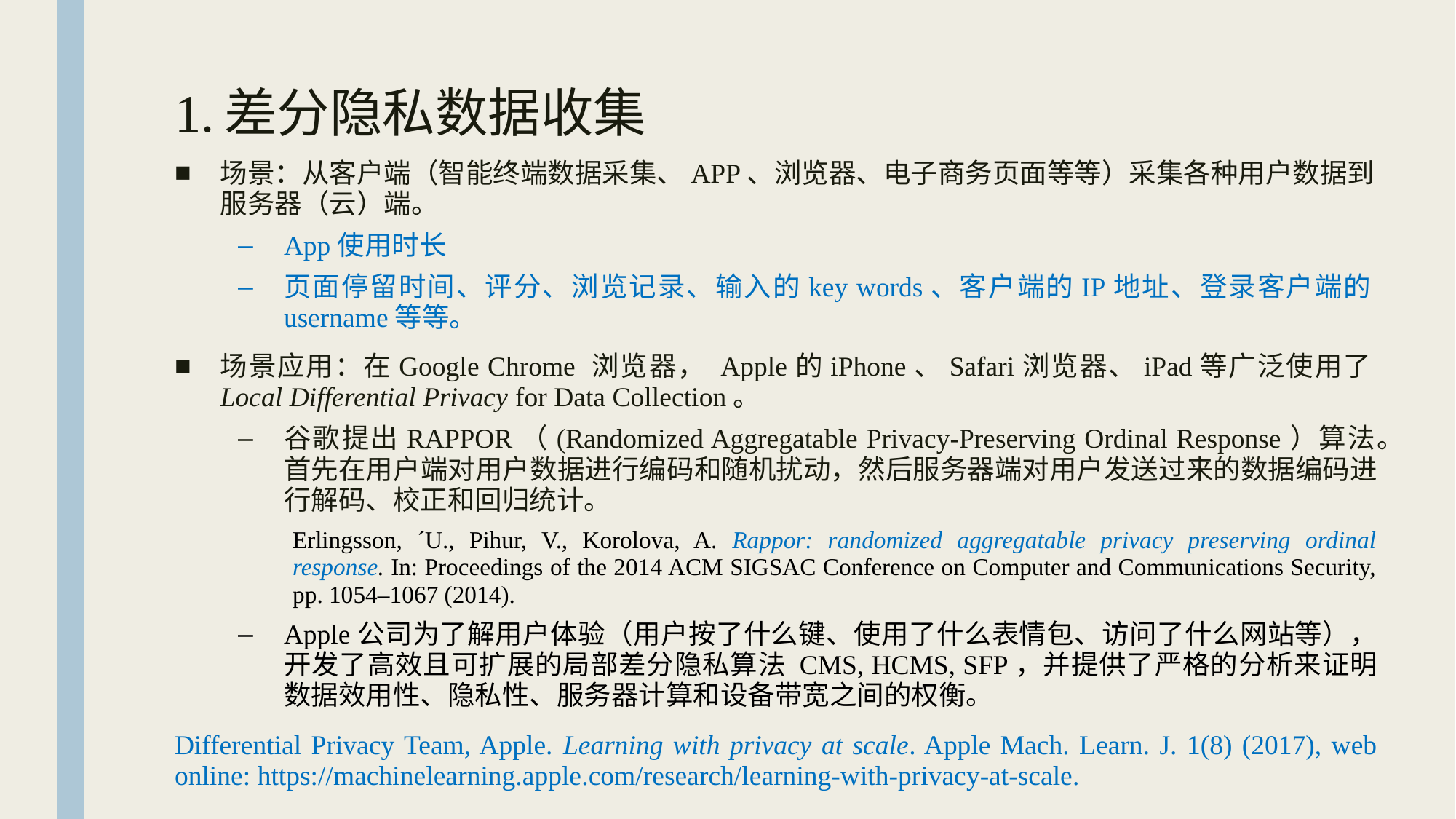

# 1.差分隐私数据收集
场景：从客户端（智能终端数据采集、APP、浏览器、电子商务页面等等）采集各种用户数据到服务器（云）端。
App使用时长
页面停留时间、评分、浏览记录、输入的key words、客户端的IP地址、登录客户端的username等等。
场景应用：在Google Chrome 浏览器， Apple的iPhone、Safari浏览器、iPad等广泛使用了Local Differential Privacy for Data Collection。
谷歌提出RAPPOR（(Randomized Aggregatable Privacy-Preserving Ordinal Response）算法。首先在用户端对用户数据进行编码和随机扰动，然后服务器端对用户发送过来的数据编码进行解码、校正和回归统计。
Erlingsson, ´U., Pihur, V., Korolova, A. Rappor: randomized aggregatable privacy preserving ordinal response. In: Proceedings of the 2014 ACM SIGSAC Conference on Computer and Communications Security, pp. 1054–1067 (2014).
Apple公司为了解用户体验（用户按了什么键、使用了什么表情包、访问了什么网站等），开发了高效且可扩展的局部差分隐私算法 CMS, HCMS, SFP，并提供了严格的分析来证明数据效用性、隐私性、服务器计算和设备带宽之间的权衡。
Differential Privacy Team, Apple. Learning with privacy at scale. Apple Mach. Learn. J. 1(8) (2017), web online: https://machinelearning.apple.com/research/learning-with-privacy-at-scale.